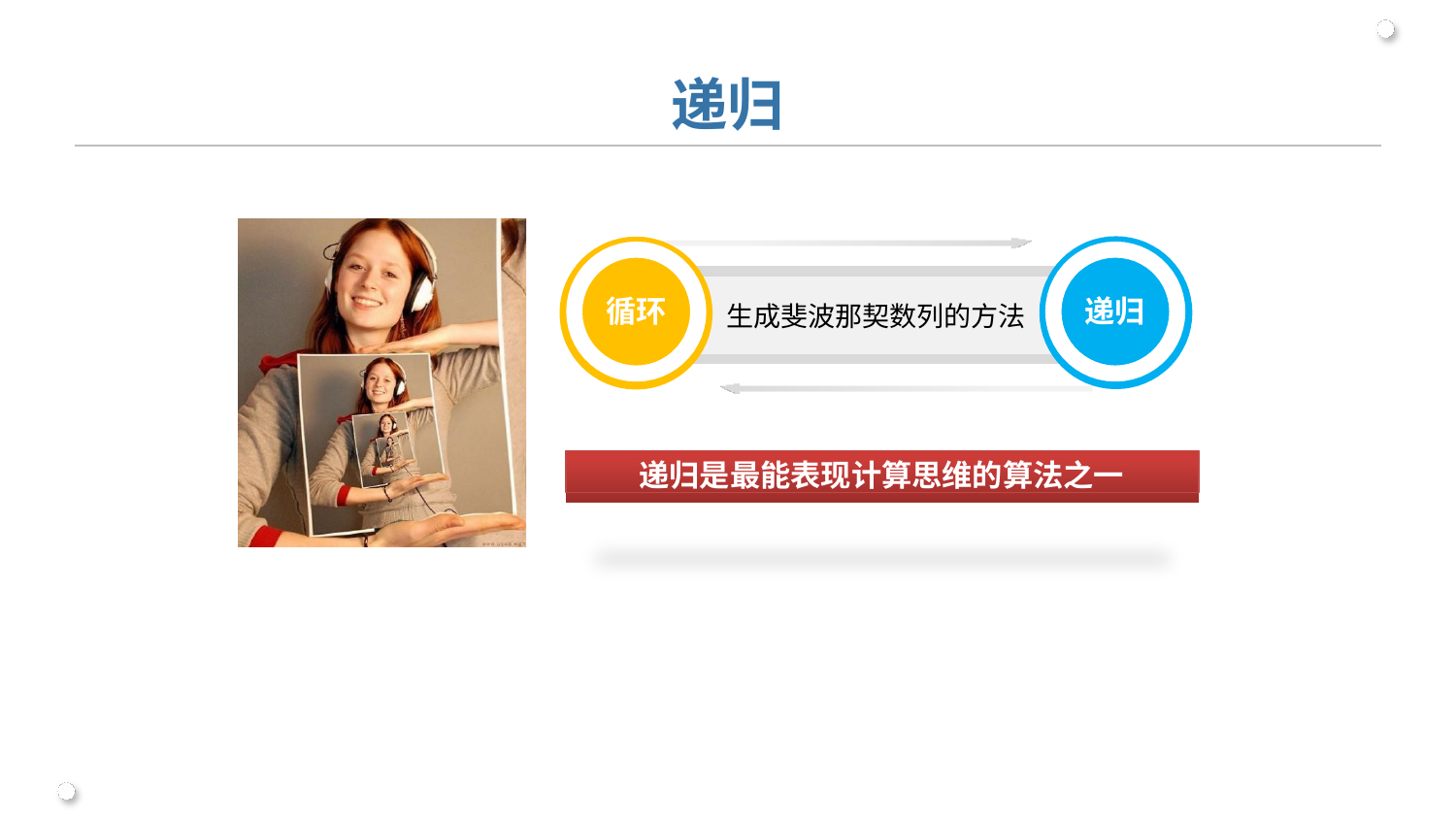

递归

循环
递归
生成斐波那契数列的方法

递归是最能表现计算思维的算法之一